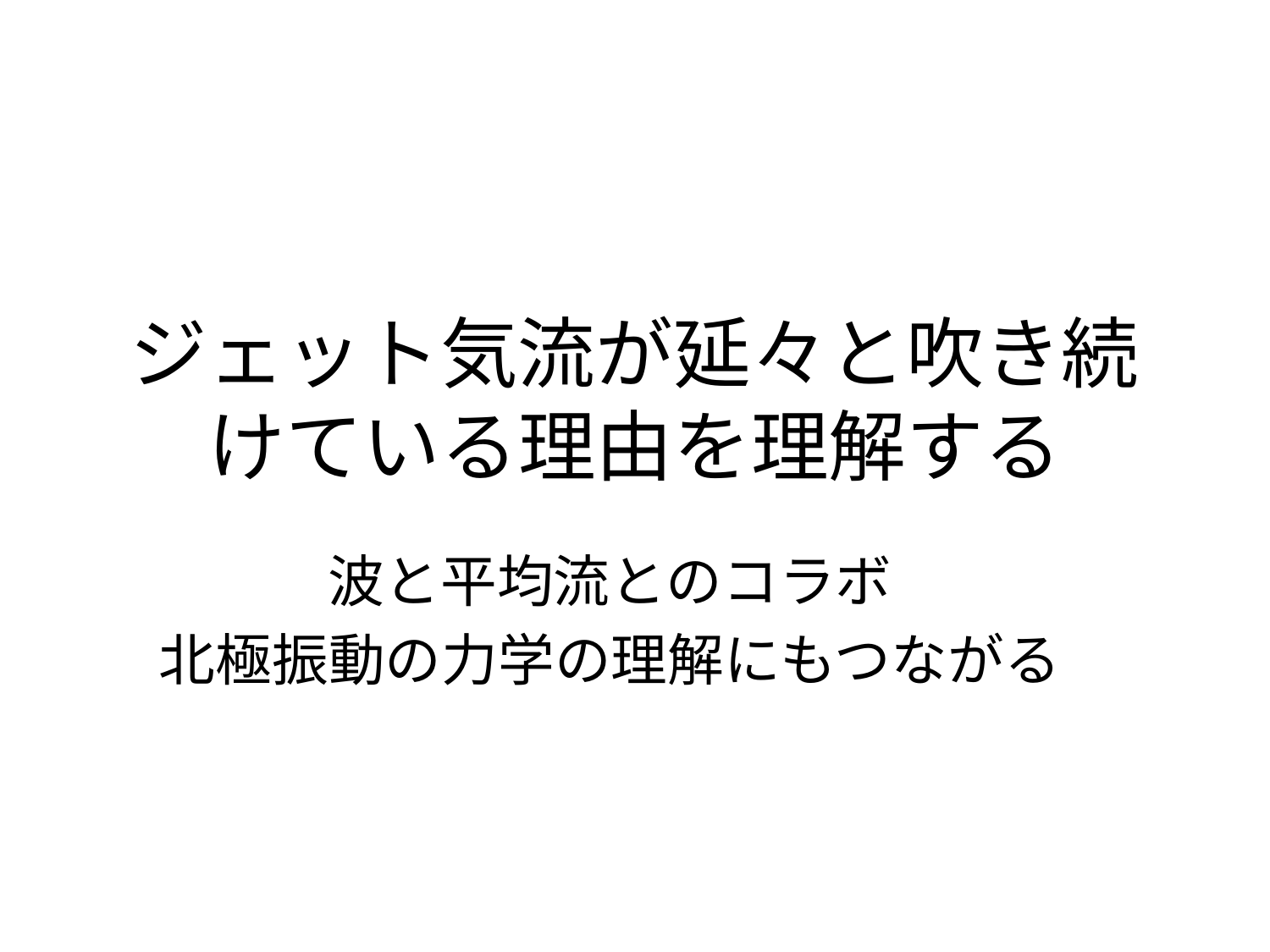

# ジェット気流が延々と吹き続けている理由を理解する
波と平均流とのコラボ
北極振動の力学の理解にもつながる